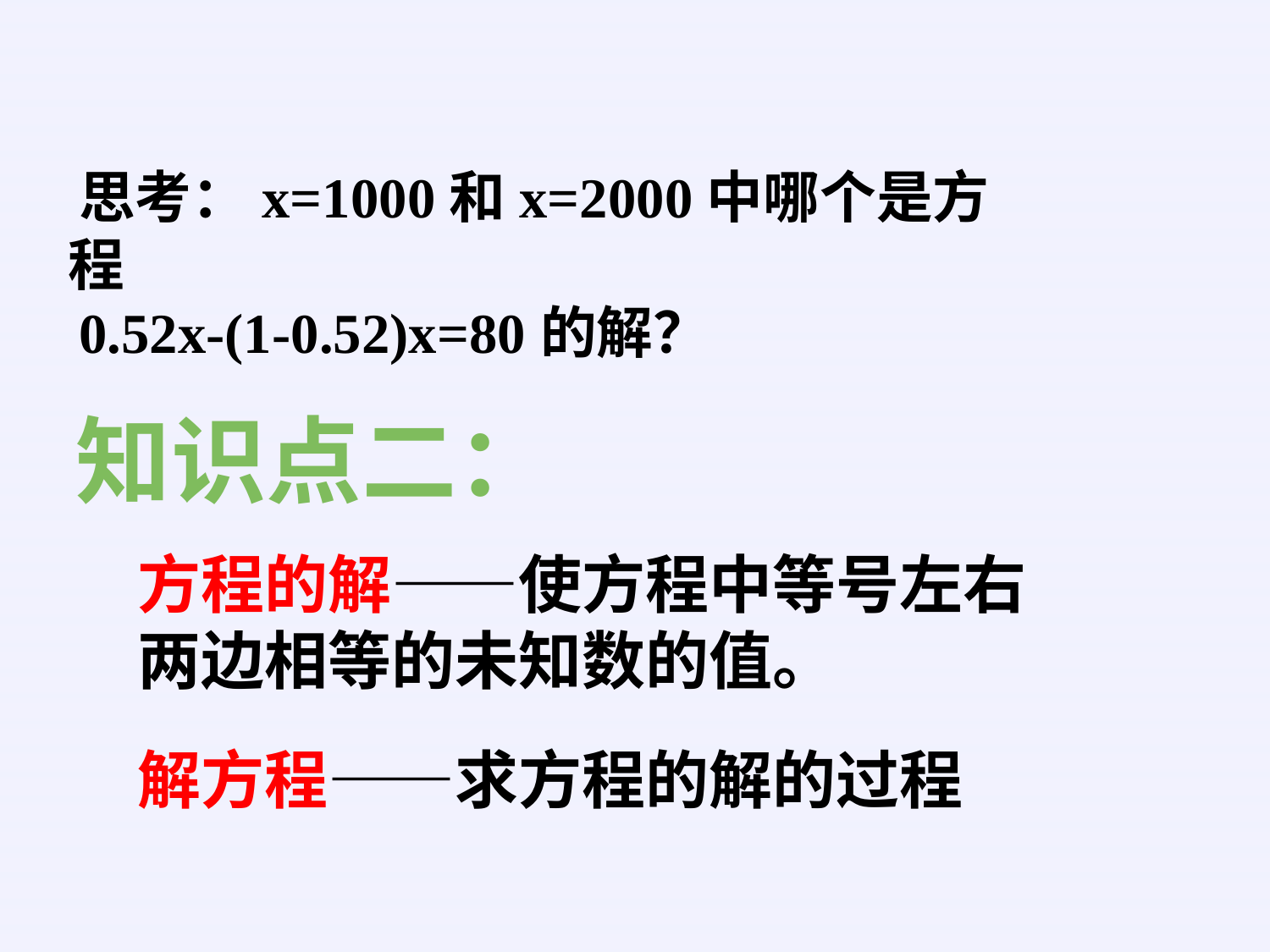

思考：x=1000和x=2000中哪个是方程
0.52x-(1-0.52)x=80的解？
知识点二：
方程的解——使方程中等号左右
两边相等的未知数的值。
解方程——求方程的解的过程